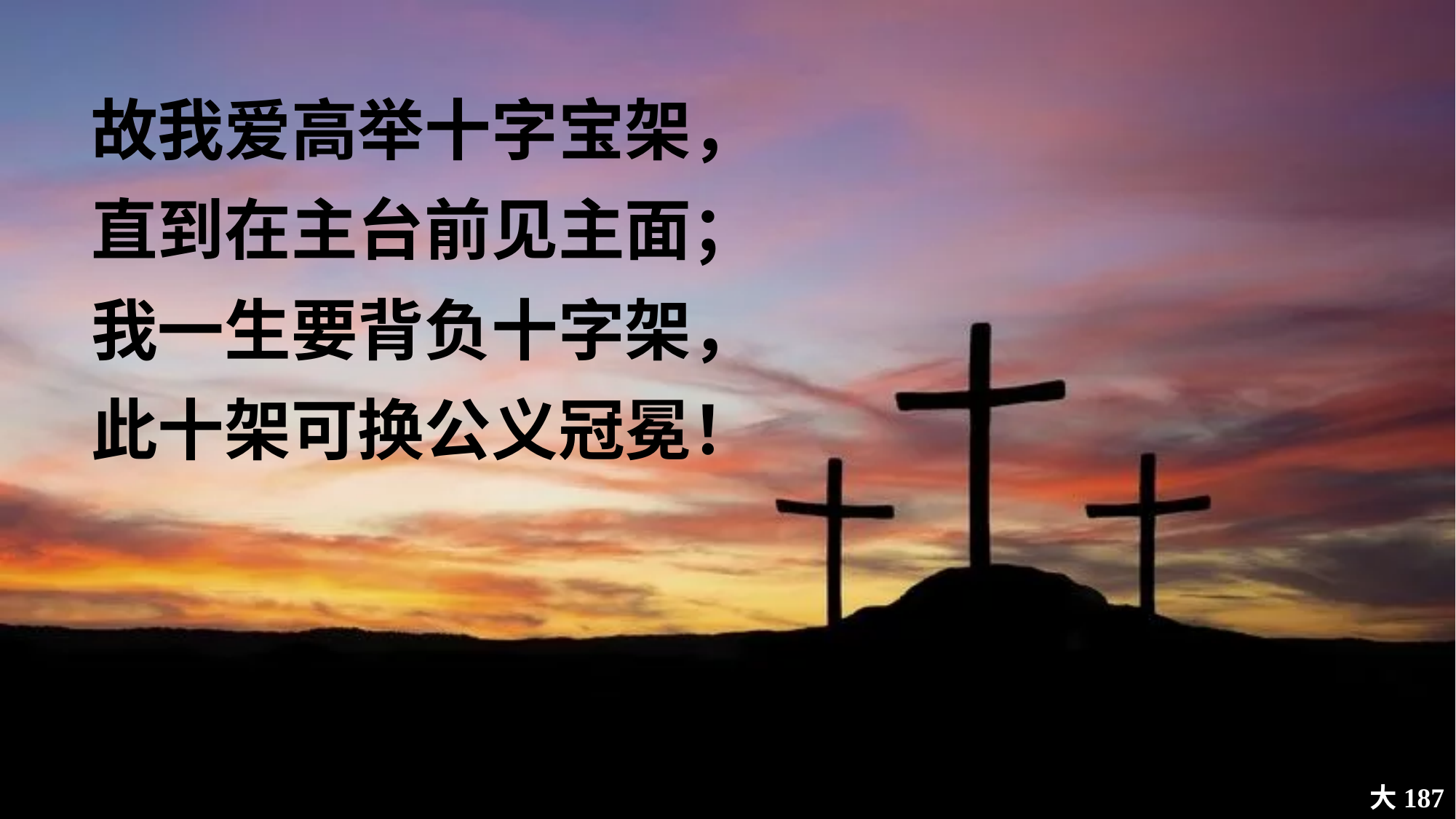

故我爱高举十字宝架，
直到在主台前见主面；
我一生要背负十字架，
此十架可换公义冠冕！
大187